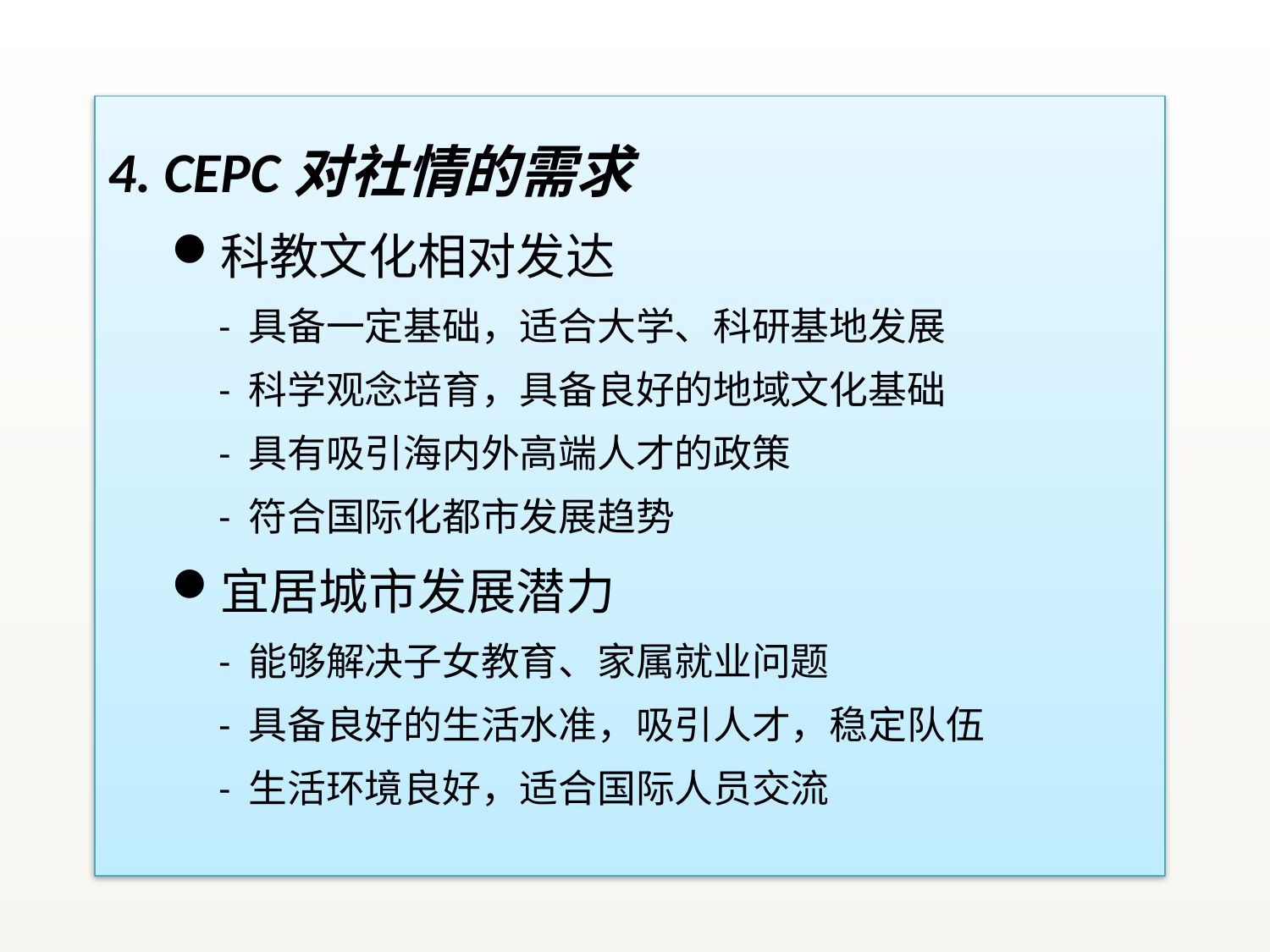

4. CEPC对社情的需求
科教文化相对发达
- 具备一定基础，适合大学、科研基地发展
- 科学观念培育，具备良好的地域文化基础
- 具有吸引海内外高端人才的政策
- 符合国际化都市发展趋势
宜居城市发展潜力
- 能够解决子女教育、家属就业问题
- 具备良好的生活水准，吸引人才，稳定队伍
- 生活环境良好，适合国际人员交流